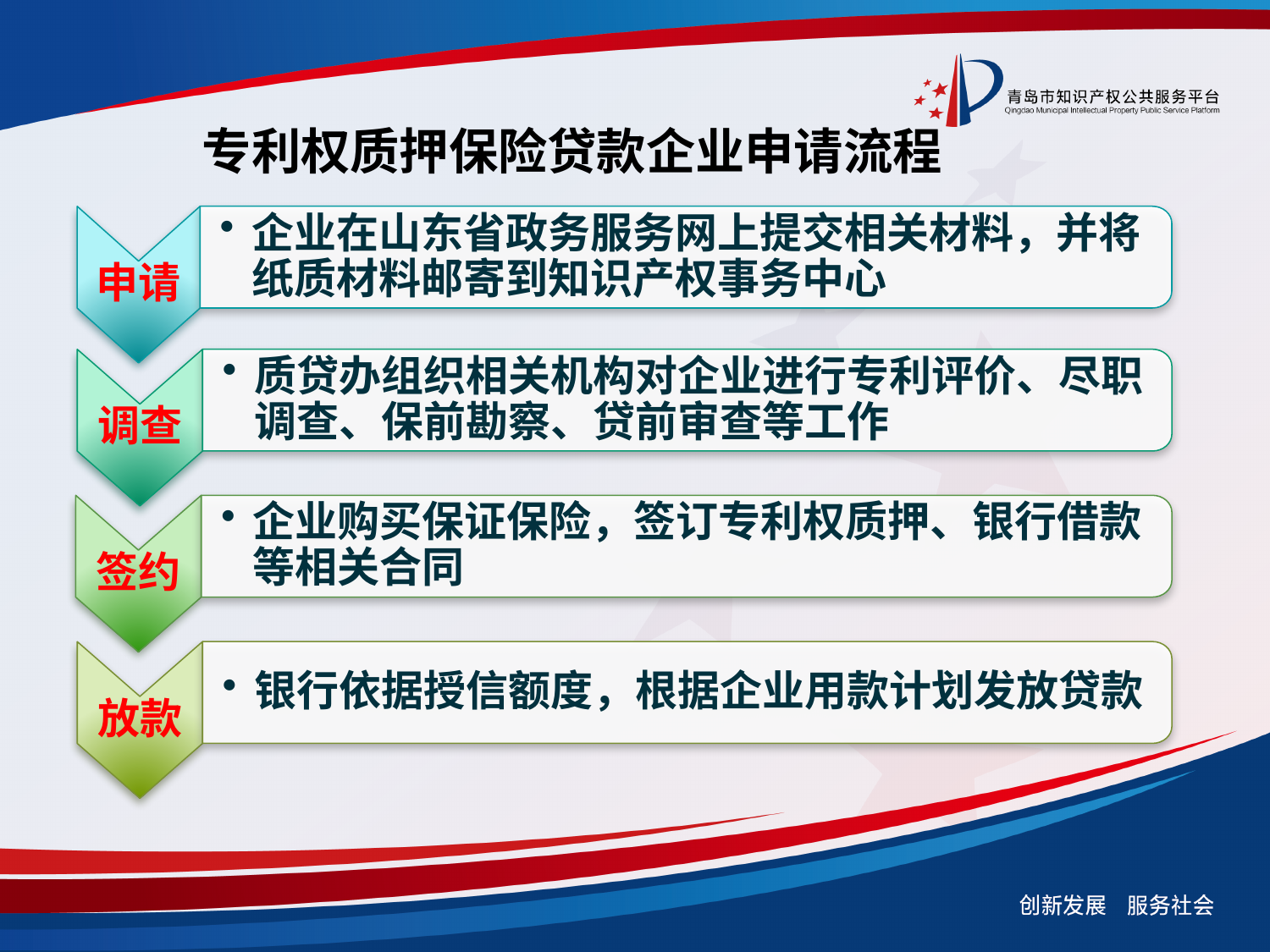

专利权质押保险贷款企业申请流程
申请
企业在山东省政务服务网上提交相关材料，并将纸质材料邮寄到知识产权事务中心
调查
质贷办组织相关机构对企业进行专利评价、尽职调查、保前勘察、贷前审查等工作
签约
企业购买保证保险，签订专利权质押、银行借款等相关合同
银行依据授信额度，根据企业用款计划发放贷款
放款